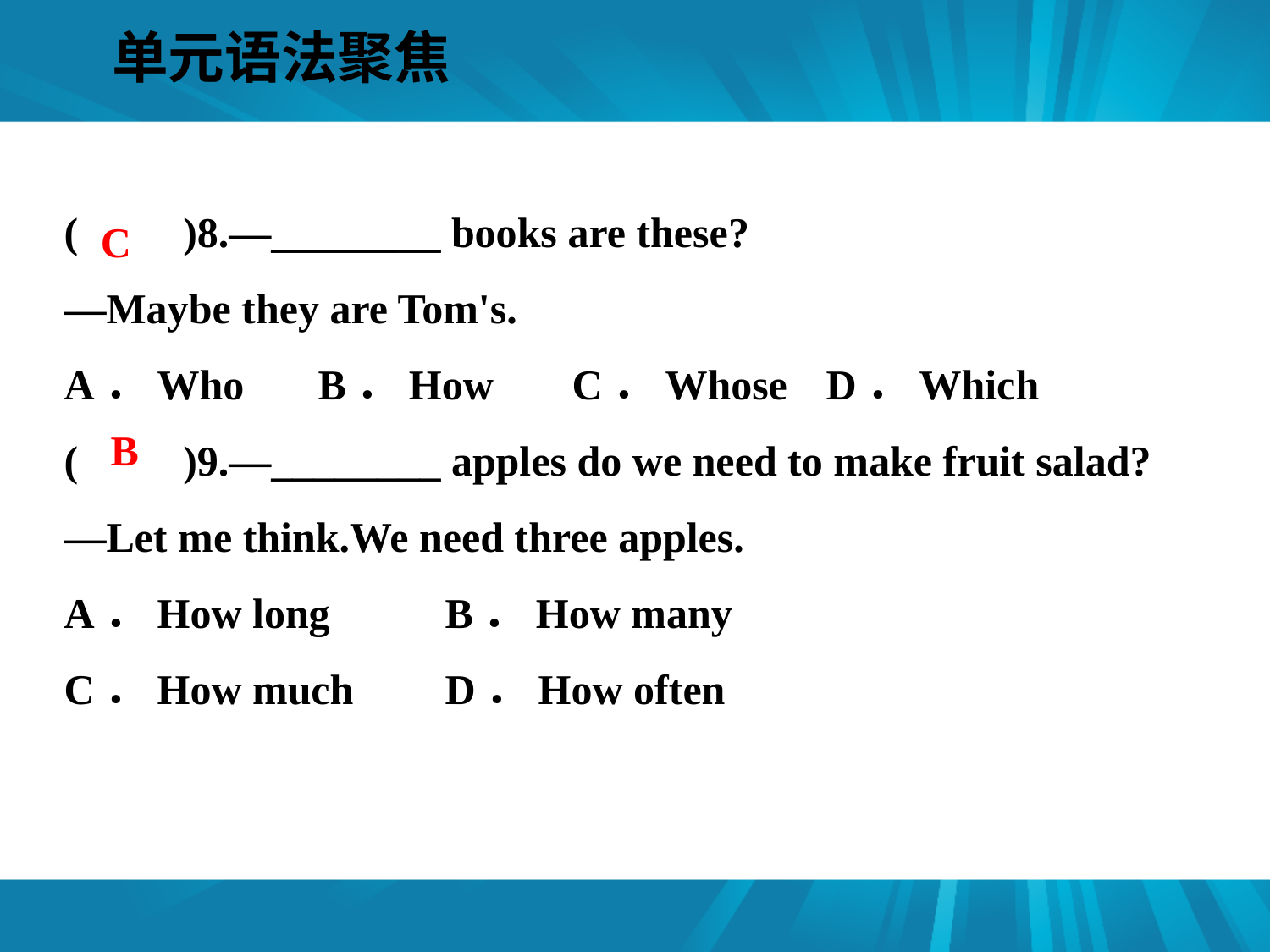

单元语法聚焦
#
(　　)8.—________ books are these?
—Maybe they are Tom's.
A．Who  	B．How	C．Whose  	D．Which
(　　)9.—________ apples do we need to make fruit salad?
—Let me think.We need three apples.
A．How long  	B．How many
C．How much  	D．How often
C
B